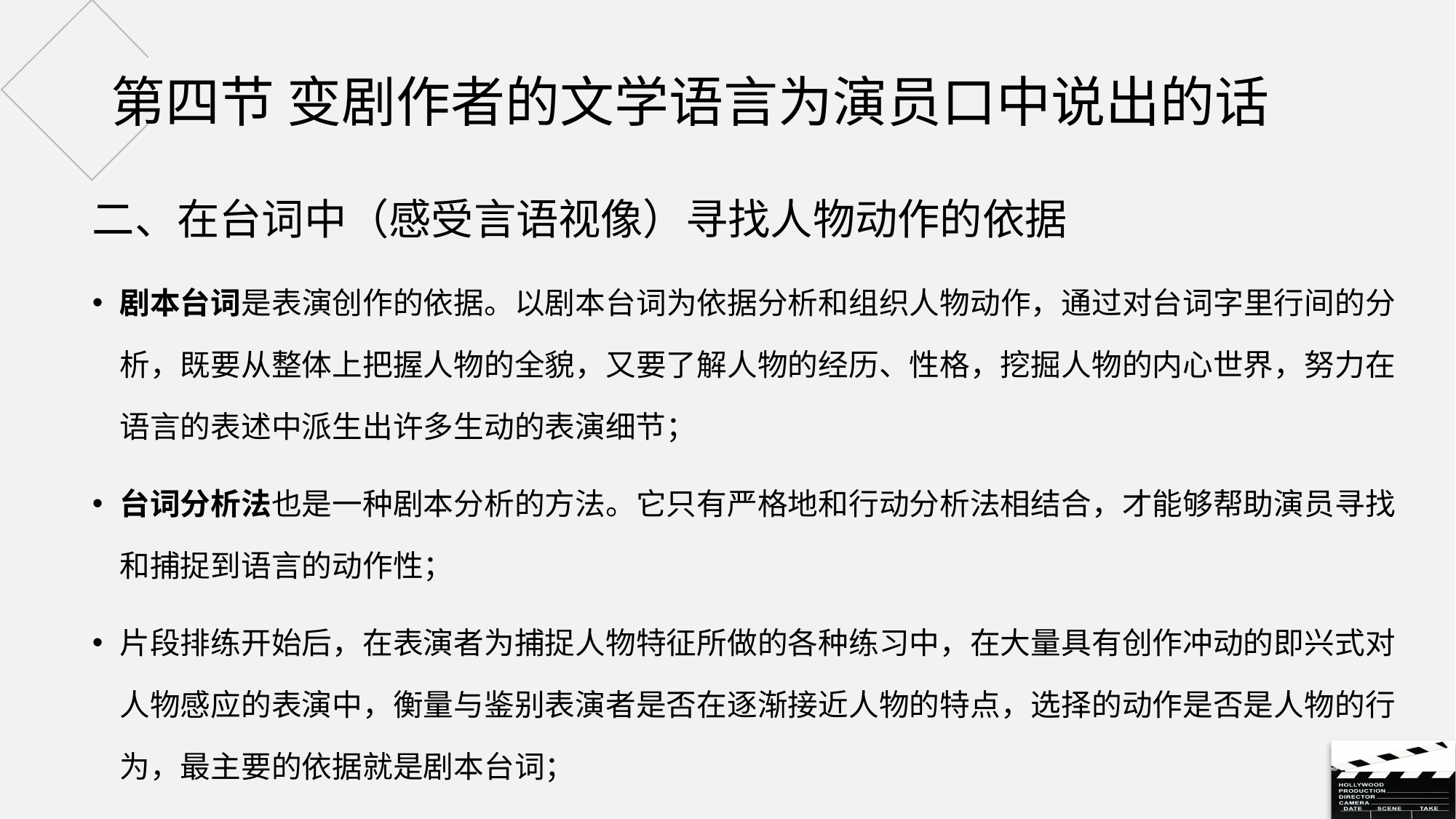

# 第四节 变剧作者的文学语言为演员口中说出的话
二、在台词中（感受言语视像）寻找人物动作的依据
剧本台词是表演创作的依据。以剧本台词为依据分析和组织人物动作，通过对台词字里行间的分析，既要从整体上把握人物的全貌，又要了解人物的经历、性格，挖掘人物的内心世界，努力在语言的表述中派生出许多生动的表演细节；
台词分析法也是一种剧本分析的方法。它只有严格地和行动分析法相结合，才能够帮助演员寻找和捕捉到语言的动作性；
片段排练开始后，在表演者为捕捉人物特征所做的各种练习中，在大量具有创作冲动的即兴式对人物感应的表演中，衡量与鉴别表演者是否在逐渐接近人物的特点，选择的动作是否是人物的行为，最主要的依据就是剧本台词；